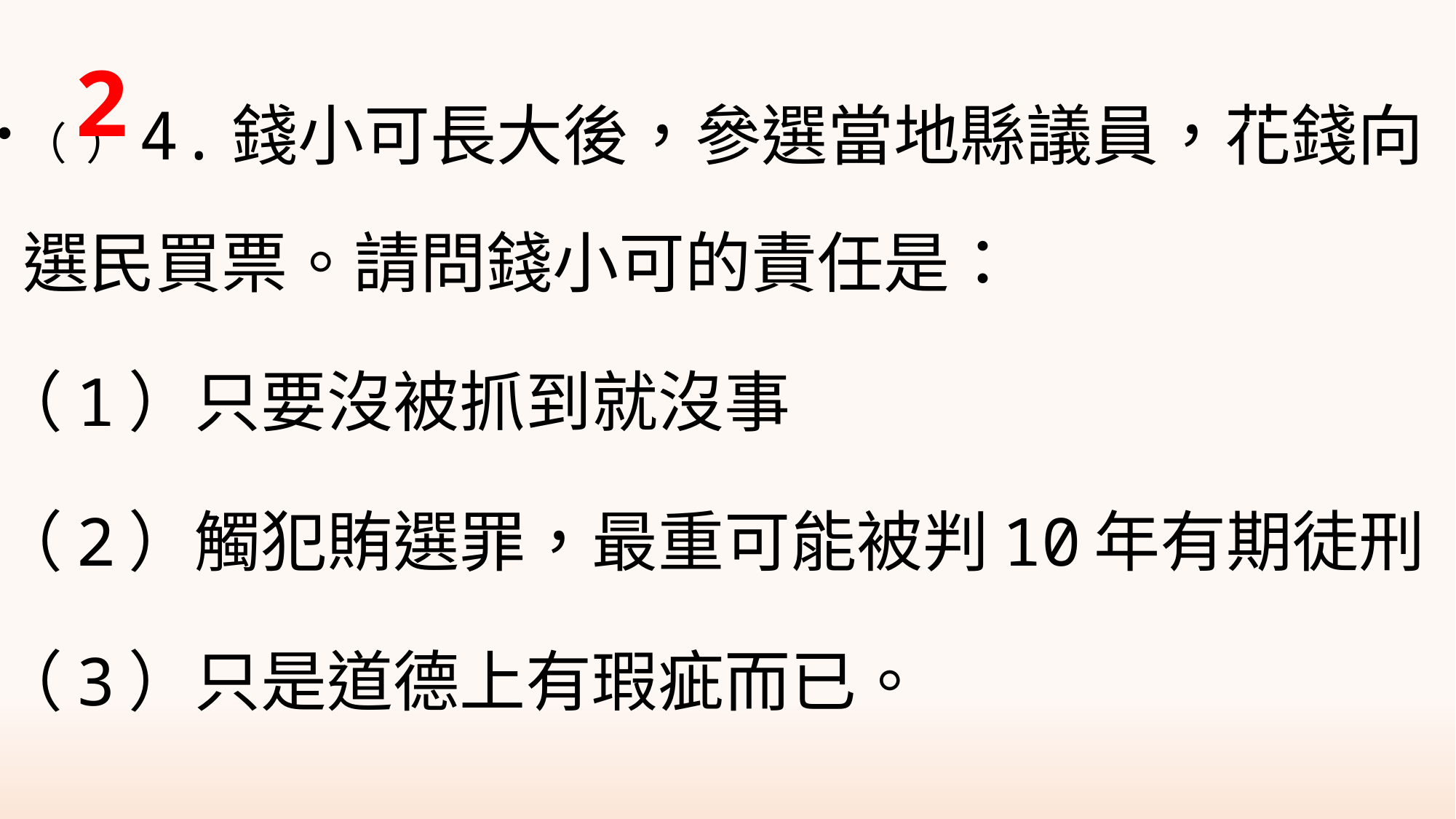

（  ）4.錢小可長大後，參選當地縣議員，花錢向選民買票。請問錢小可的責任是：
（1）只要沒被抓到就沒事
（2）觸犯賄選罪，最重可能被判10年有期徒刑
（3）只是道德上有瑕疵而已。
2